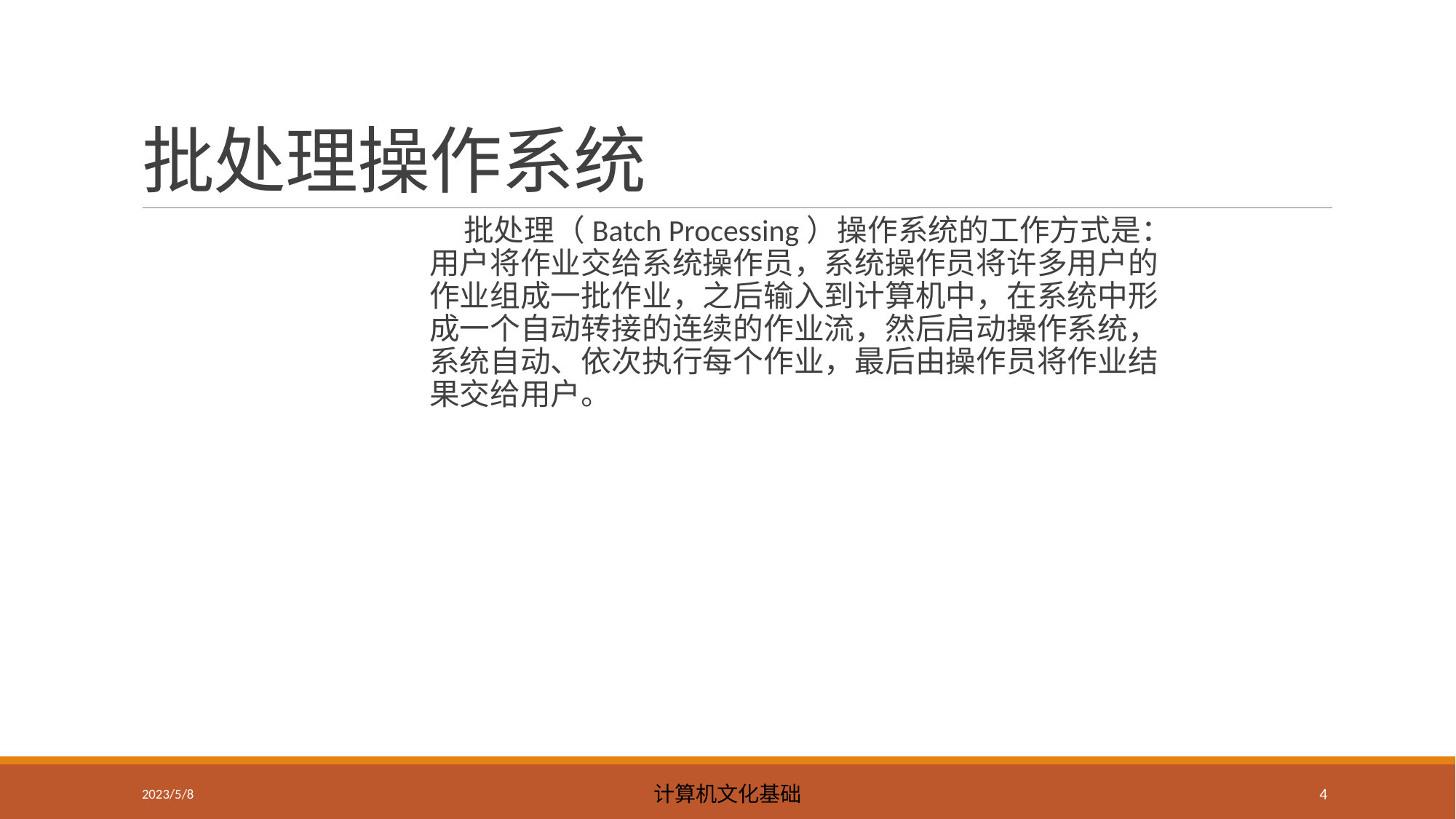

# 批处理操作系统
    批处理（Batch Processing）操作系统的工作方式是：用户将作业交给系统操作员，系统操作员将许多用户的作业组成一批作业，之后输入到计算机中，在系统中形成一个自动转接的连续的作业流，然后启动操作系统，系统自动、依次执行每个作业，最后由操作员将作业结果交给用户。
2023/5/8
计算机文化基础
4